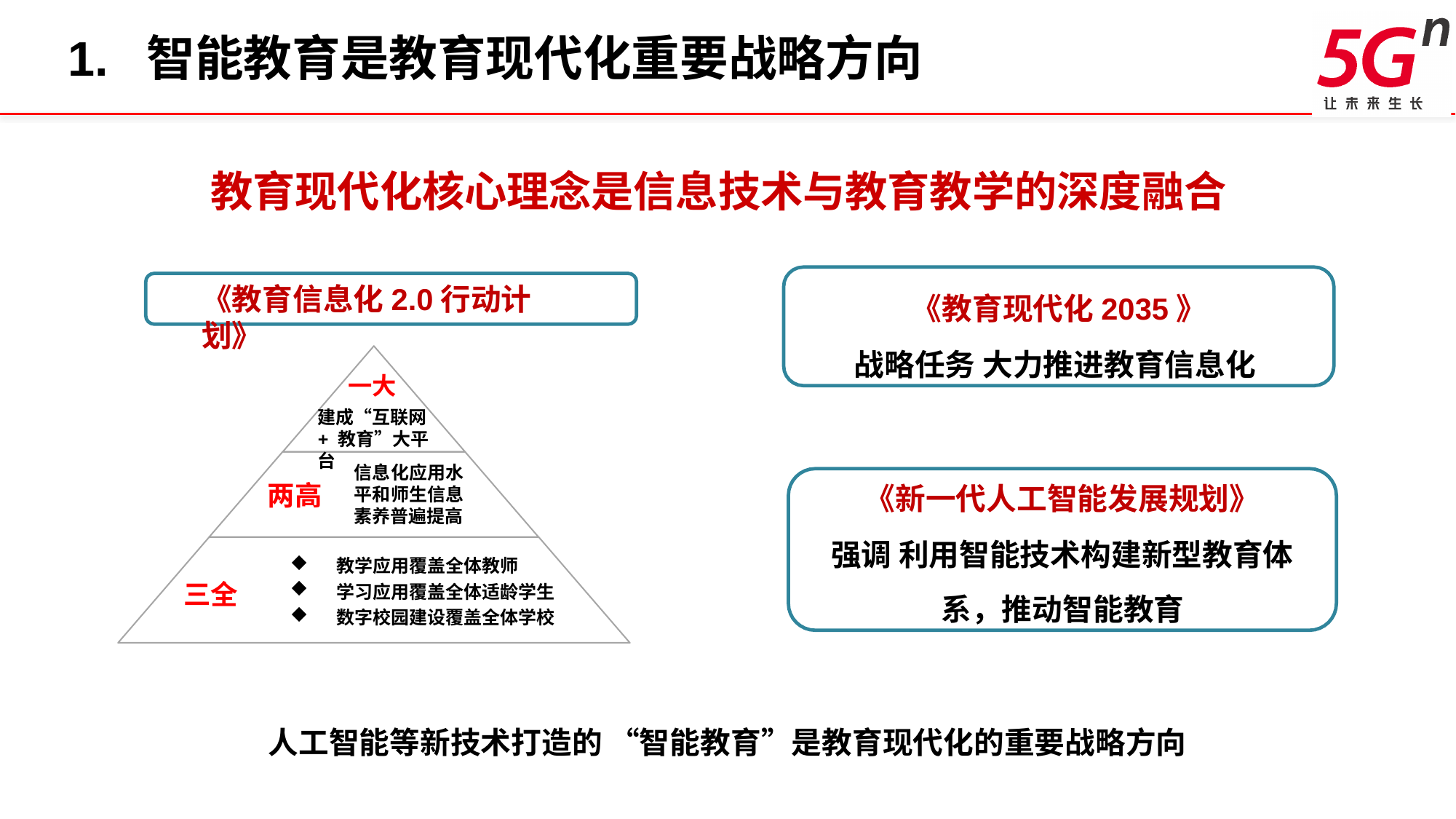

# 1.  智能教育是教育现代化重要战略方向
教育现代化核心理念是信息技术与教育教学的深度融合

《教育现代化2035》
战略任务 大力推进教育信息化

《教育信息化2.0行动计划》

一大
建成“互联网+ 教育”大平台

信息化应用水 平和师生信息 素养普遍提高
《新一代人工智能发展规划》
强调 利用智能技术构建新型教育体系，推动智能教育

两高

教学应用覆盖全体教师
学习应用覆盖全体适龄学生
数字校园建设覆盖全体学校
三全
人工智能等新技术打造的 “智能教育”是教育现代化的重要战略方向